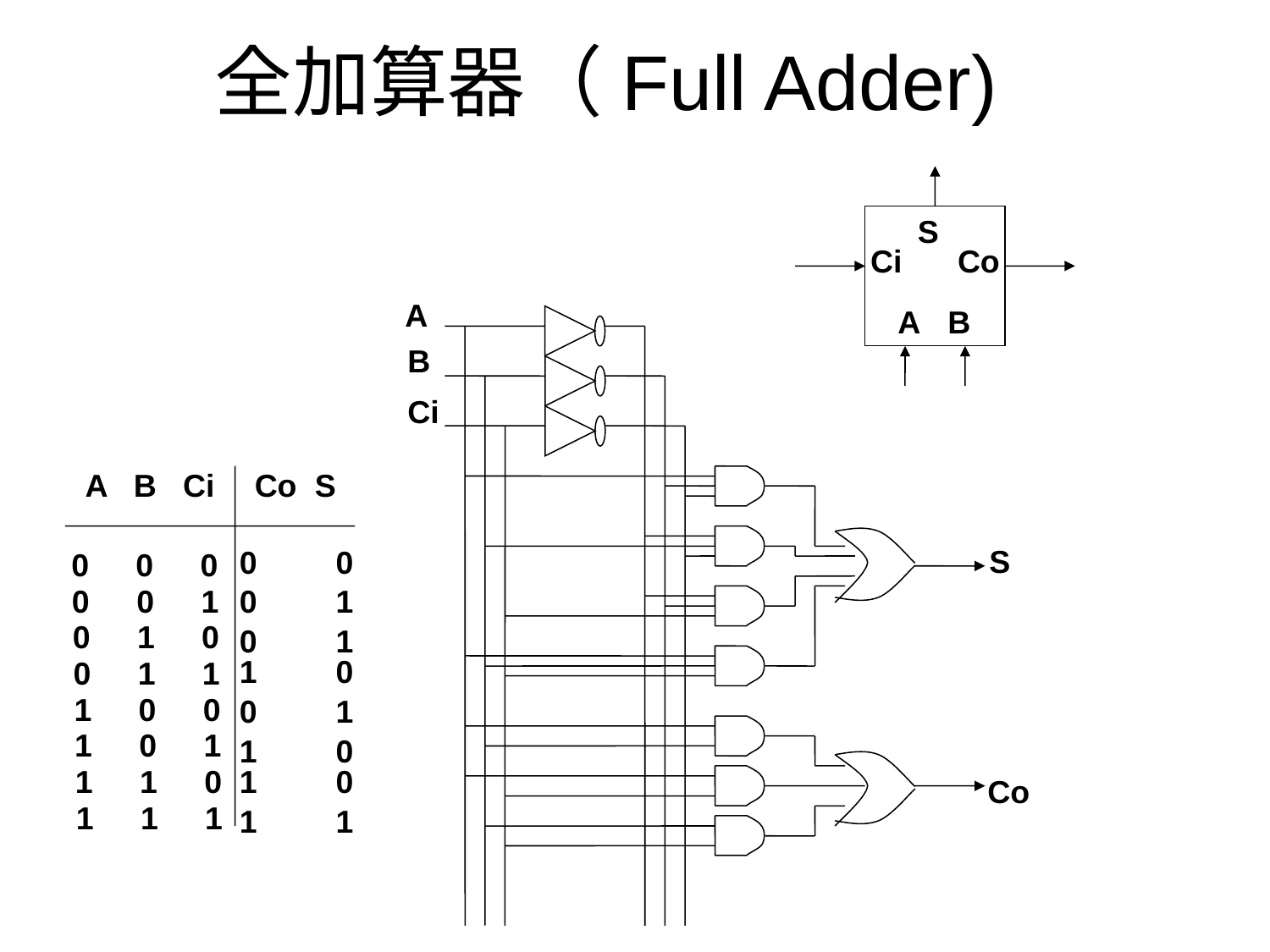

# 全加算器（Full Adder)

S

Ci
Co

A
B

A

B

Ci

A   B   Ci
Co  S

S
0　　0

0　0　0

0　0　1
0　　1

0　1　0
0　　1

1　　0

0　1　1

1　0　0
0　　1

1　0　1
1　　0

1　　0
1　1　0

Co

1　1　1
1　　1